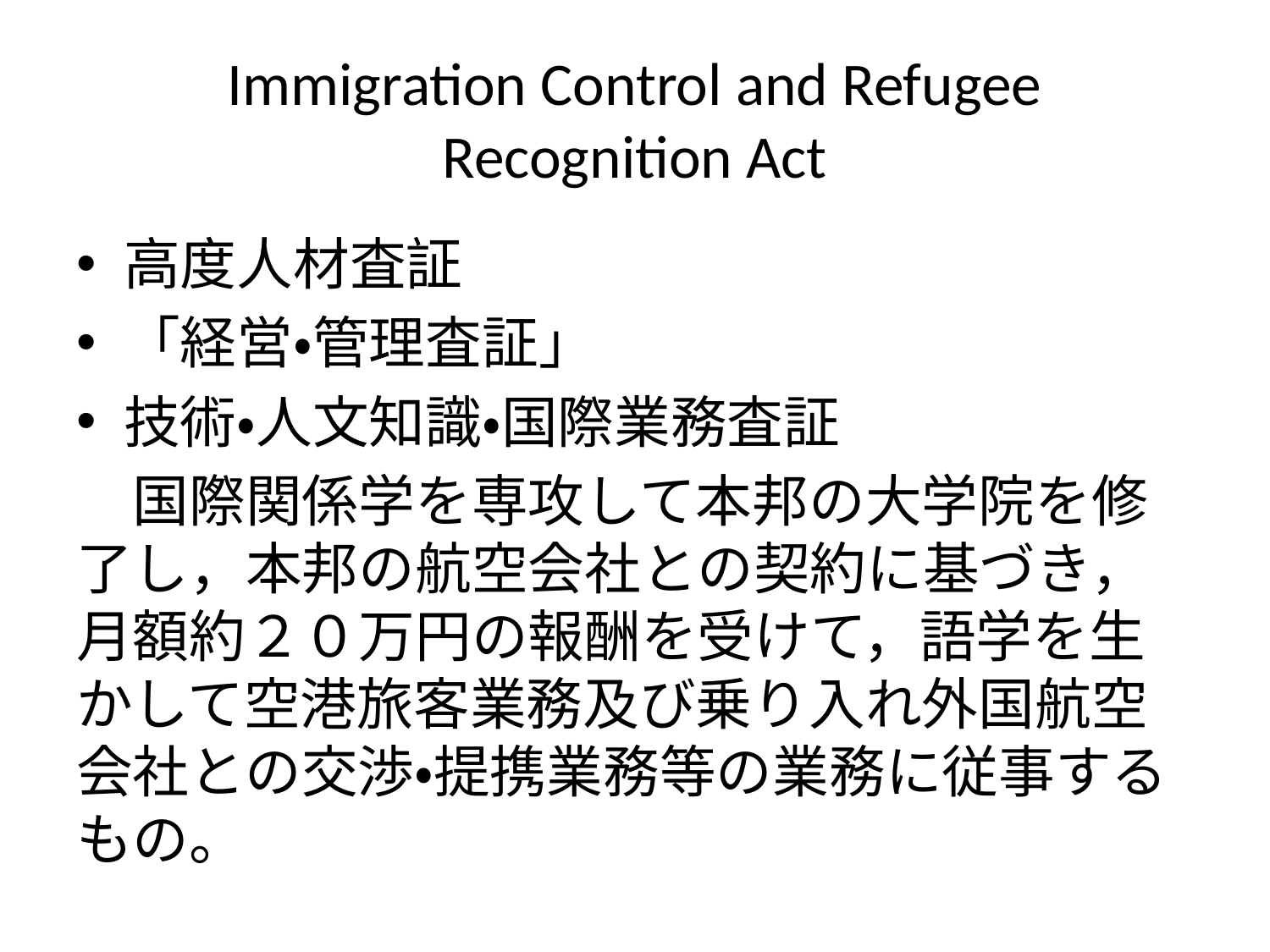

# Immigration Control and Refugee Recognition Act
高度人材査証
「経営・管理査証」
技術・人文知識・国際業務査証
　国際関係学を専攻して本邦の大学院を修了し，本邦の航空会社との契約に基づき，月額約２０万円の報酬を受けて，語学を生かして空港旅客業務及び乗り入れ外国航空会社との交渉・提携業務等の業務に従事するもの。